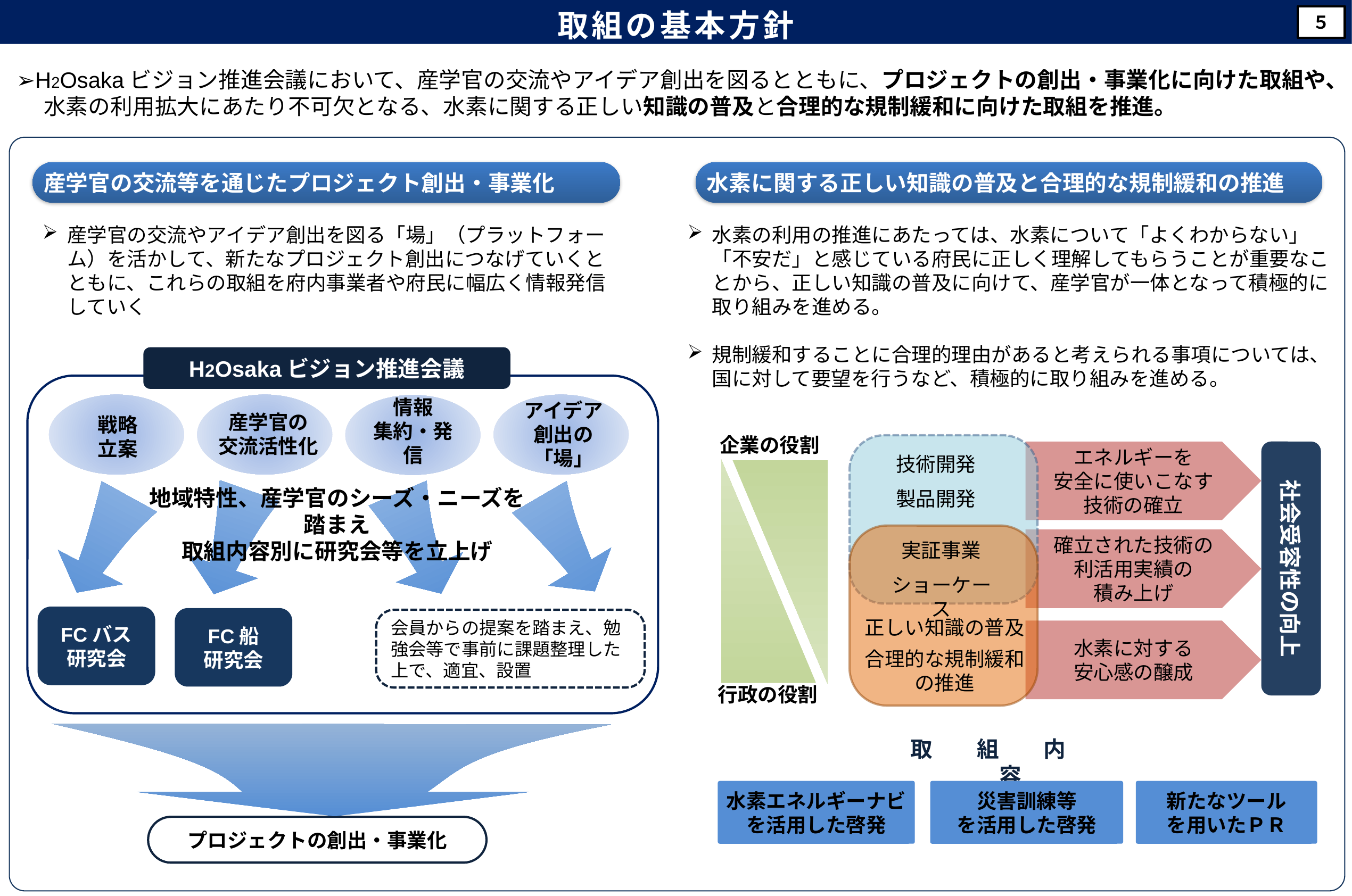

取組の基本方針
５
➢H2Osakaビジョン推進会議において、産学官の交流やアイデア創出を図るとともに、プロジェクトの創出・事業化に向けた取組や、
　 水素の利用拡大にあたり不可欠となる、水素に関する正しい知識の普及と合理的な規制緩和に向けた取組を推進。

産学官の交流等を通じたプロジェクト創出・事業化
水素に関する正しい知識の普及と合理的な規制緩和の推進
産学官の交流やアイデア創出を図る「場」（プラットフォーム）を活かして、新たなプロジェクト創出につなげていくとともに、これらの取組を府内事業者や府民に幅広く情報発信していく
水素の利用の推進にあたっては、水素について「よくわからない」「不安だ」と感じている府民に正しく理解してもらうことが重要なことから、正しい知識の普及に向けて、産学官が一体となって積極的に取り組みを進める。

規制緩和することに合理的理由があると考えられる事項については、国に対して要望を行うなど、積極的に取り組みを進める。
H2Osakaビジョン推進会議

戦略
立案
情報
集約・発信
産学官の
交流活性化
アイデア
創出の「場」
企業の役割

エネルギーを
安全に使いこなす
技術の確立
社会受容性の向上
技術開発

製品開発

確立された技術の
利活用実績の
積み上げ
実証事業

ショーケース
正しい知識の普及

合理的な規制緩和
の推進
水素に対する
安心感の醸成
行政の役割

地域特性、産学官のシーズ・ニーズを踏まえ
取組内容別に研究会等を立上げ
FCバス
研究会
FC船
研究会
会員からの提案を踏まえ、勉強会等で事前に課題整理した上で、適宜、設置

取　　組　　内　　容
水素エネルギーナビ
を活用した啓発
災害訓練等
を活用した啓発
新たなツール
を用いたＰＲ
プロジェクトの創出・事業化